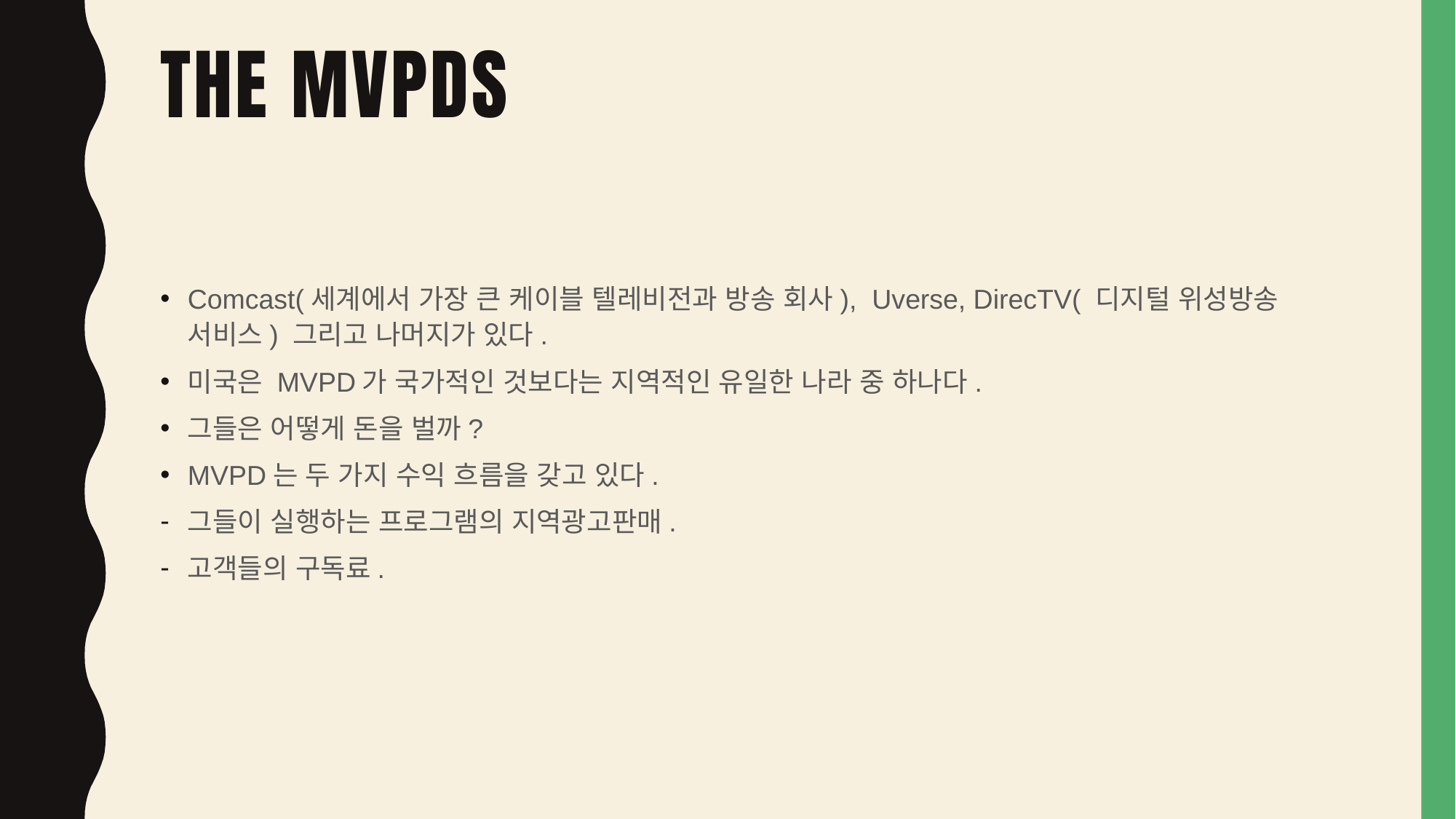

# THE mvpds
Comcast(세계에서 가장 큰 케이블 텔레비전과 방송 회사),  Uverse, DirecTV( 디지털 위성방송 서비스) 그리고 나머지가 있다.
미국은 MVPD가 국가적인 것보다는 지역적인 유일한 나라 중 하나다.
그들은 어떻게 돈을 벌까?
MVPD는 두 가지 수익 흐름을 갖고 있다.
그들이 실행하는 프로그램의 지역광고판매.
고객들의 구독료.